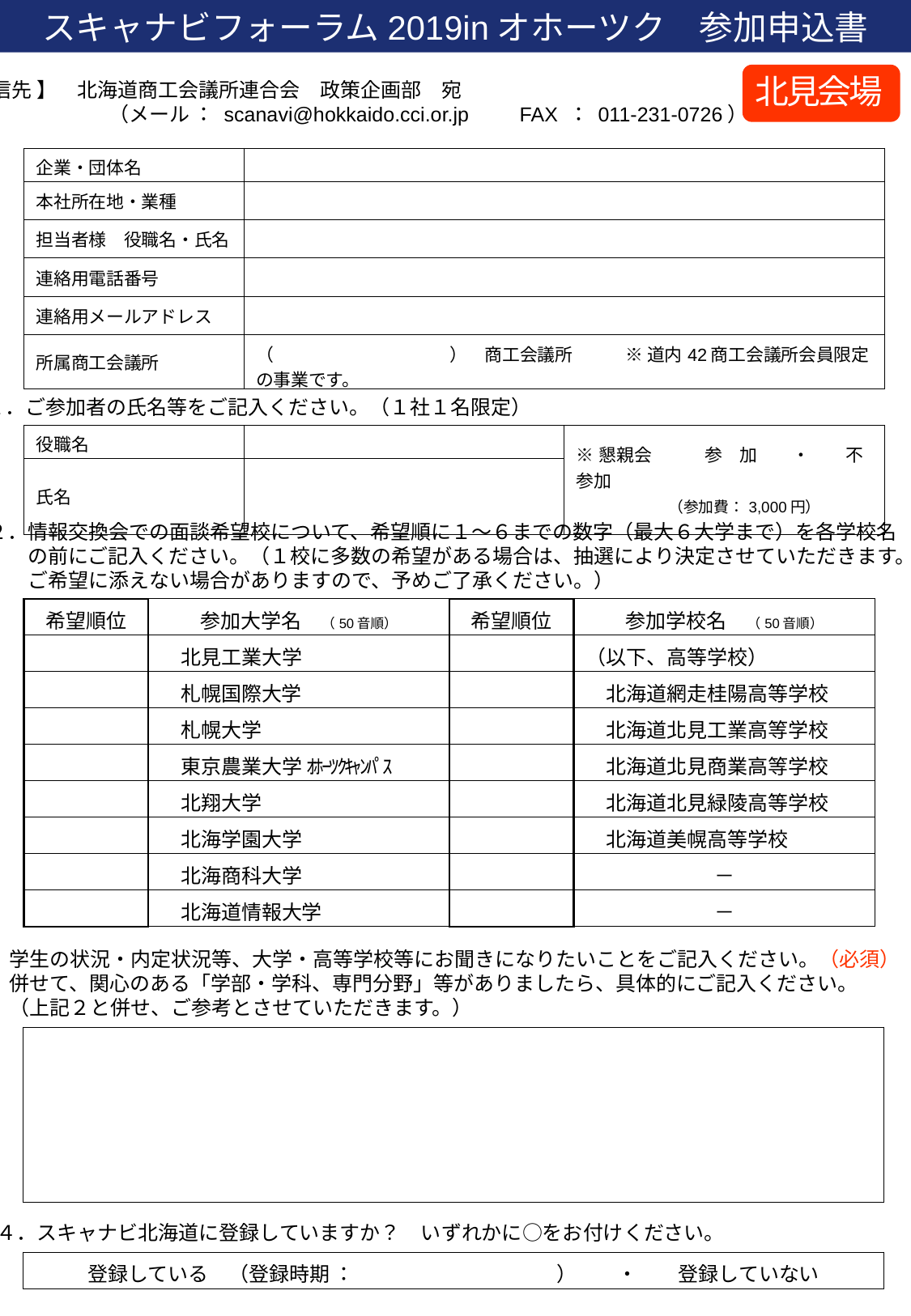

スキャナビフォーラム2019inオホーツク　参加申込書
北見会場
【 返信先 】　北海道商工会議所連合会　政策企画部　宛
　　　　　　　　（メール ： scanavi@hokkaido.cci.or.jp　　FAX ： 011-231-0726）
| 企業・団体名 |  |
| --- | --- |
| 本社所在地・業種 |  |
| 担当者様　役職名・氏名 |  |
| 連絡用電話番号 |  |
| 連絡用メールアドレス |  |
| 所属商工会議所 | （　　　　　　　　　　）　商工会議所　　　※ 道内42商工会議所会員限定の事業です。 |
１．ご参加者の氏名等をご記入ください。（１社１名限定）
| 役職名 |  | ※懇親会　　　参　加　　・　　不参加 　　　　　 （参加費：3,000円） |
| --- | --- | --- |
| 氏名 |  |  |
２．情報交換会での面談希望校について、希望順に１～６までの数字（最大６大学まで）を各学校名
　　の前にご記入ください。（１校に多数の希望がある場合は、抽選により決定させていただきます。
　　ご希望に添えない場合がありますので、予めご了承ください。）
| 希望順位 | 参加大学名　（50音順） | 希望順位 | 参加学校名　（50音順） |
| --- | --- | --- | --- |
|  | 北見工業大学 |  | （以下、高等学校） |
|  | 札幌国際大学 |  | 北海道網走桂陽高等学校 |
|  | 札幌大学 |  | 北海道北見工業高等学校 |
|  | 東京農業大学 ｵﾎｰﾂｸｷｬﾝﾊﾟｽ |  | 北海道北見商業高等学校 |
|  | 北翔大学 |  | 北海道北見緑陵高等学校 |
|  | 北海学園大学 |  | 北海道美幌高等学校 |
|  | 北海商科大学 |  | － |
|  | 北海道情報大学 |  | － |
３．学生の状況・内定状況等、大学・高等学校等にお聞きになりたいことをご記入ください。（必須）
　　併せて、関心のある「学部・学科、専門分野」等がありましたら、具体的にご記入ください。
　　（上記２と併せ、ご参考とさせていただきます。）
|  |
| --- |
４．スキャナビ北海道に登録していますか？　いずれかに○をお付けください。
| 登録している　（登録時期 ：　　　　　　　　　　）　　・　　登録していない |
| --- |